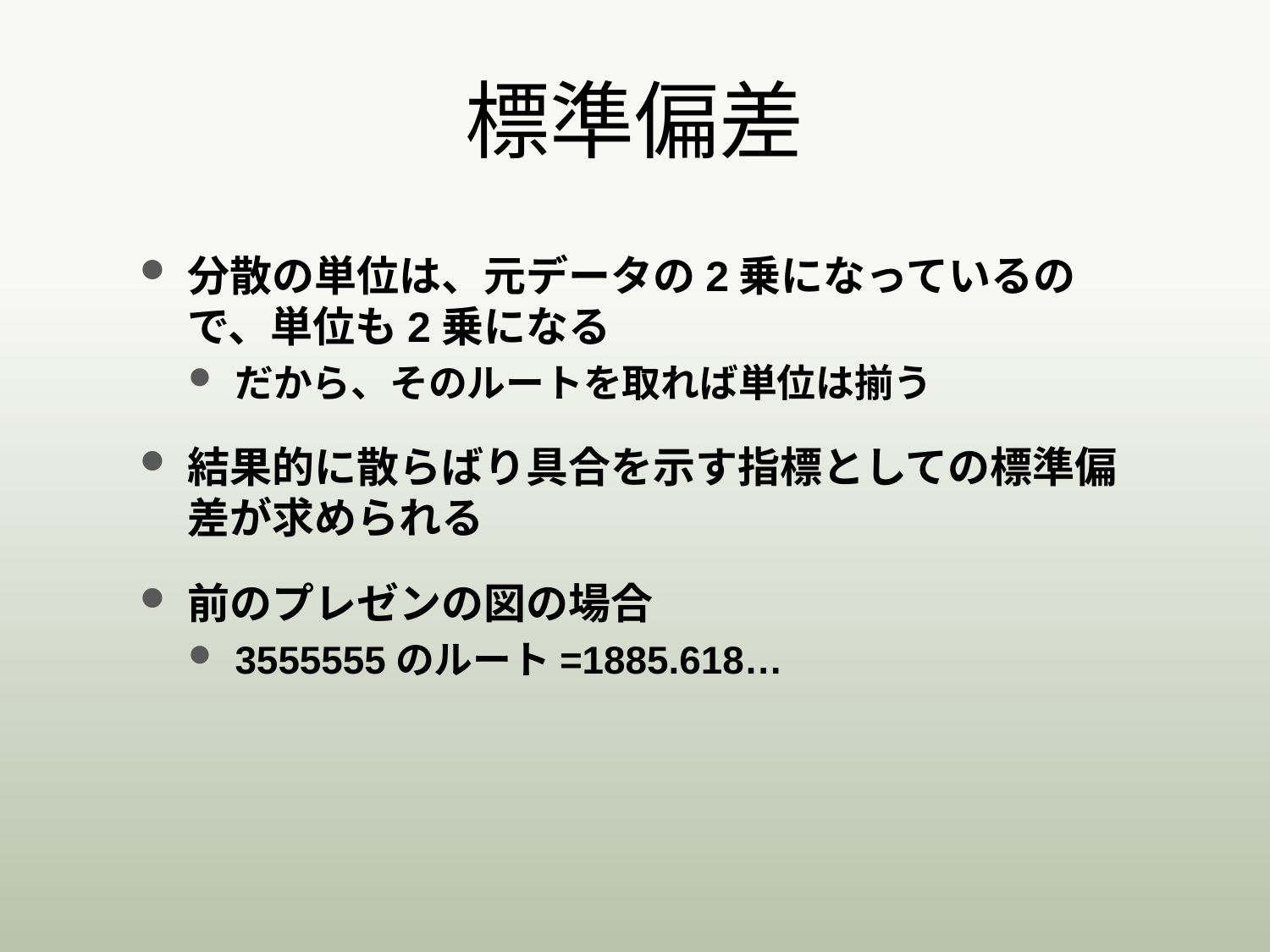

# 標準偏差
分散の単位は、元データの2乗になっているので、単位も2乗になる
だから、そのルートを取れば単位は揃う
結果的に散らばり具合を示す指標としての標準偏差が求められる
前のプレゼンの図の場合
3555555のルート=1885.618…